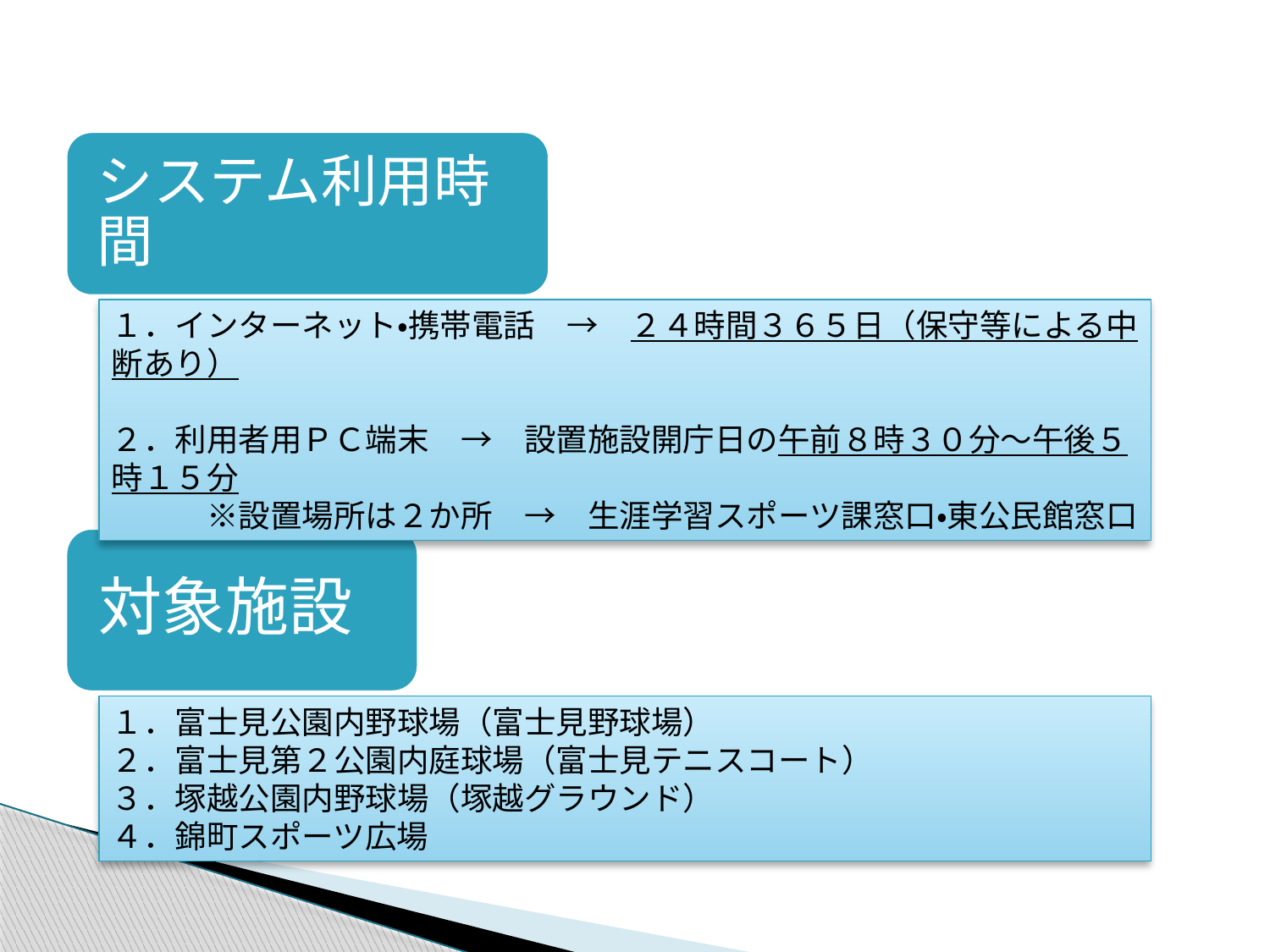

システム利用時間

対象施設
１．インターネット・携帯電話　→　２４時間３６５日（保守等による中断あり）

２．利用者用ＰＣ端末　→　設置施設開庁日の午前８時３０分～午後５時１５分
　　　※設置場所は２か所　→　生涯学習スポーツ課窓口・東公民館窓口
１．富士見公園内野球場（富士見野球場）
２．富士見第２公園内庭球場（富士見テニスコート）
３．塚越公園内野球場（塚越グラウンド）
４．錦町スポーツ広場